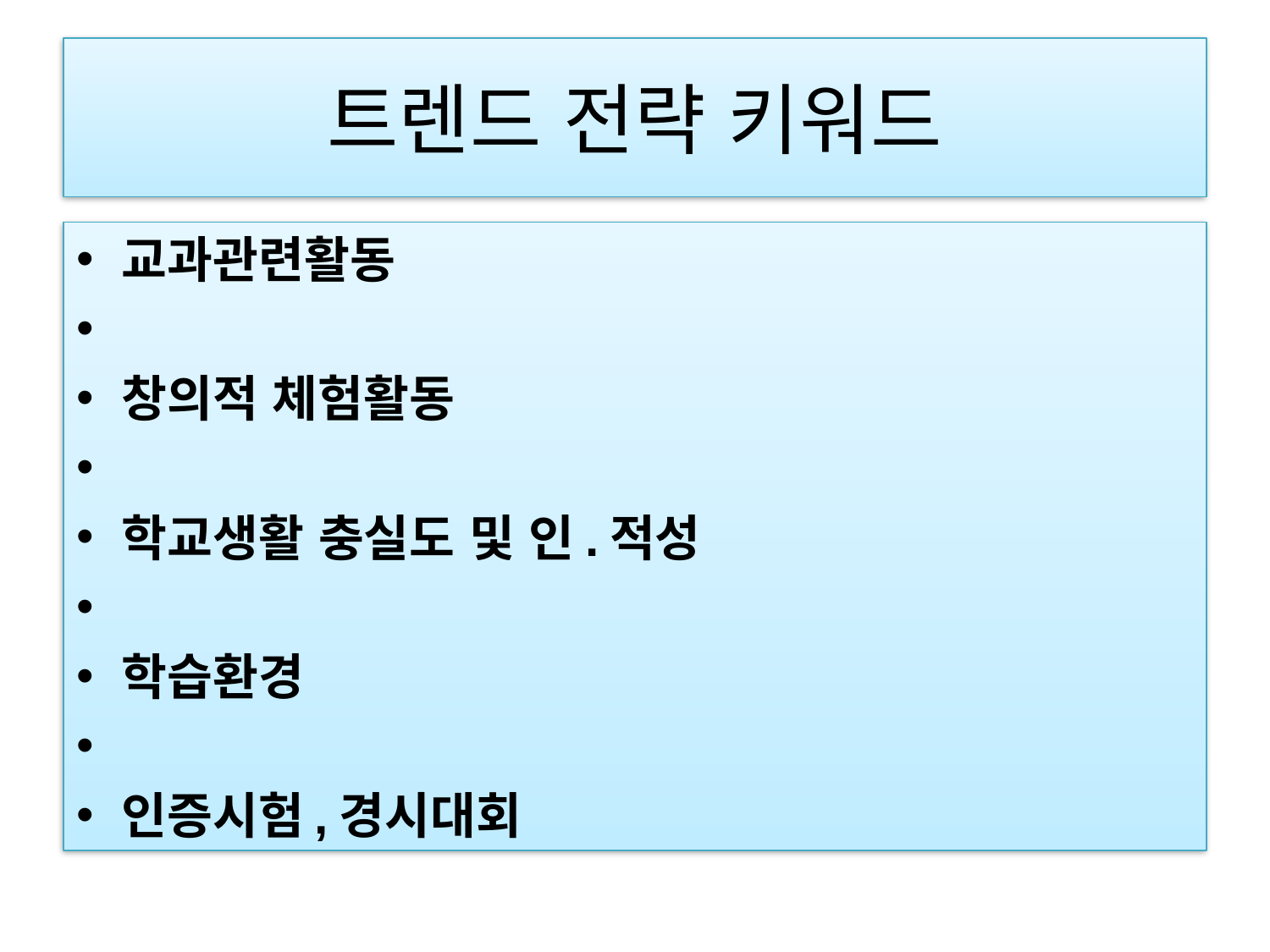

# 트렌드 전략 키워드
교과관련활동

창의적 체험활동

학교생활 충실도 및 인.적성

학습환경

인증시험,경시대회